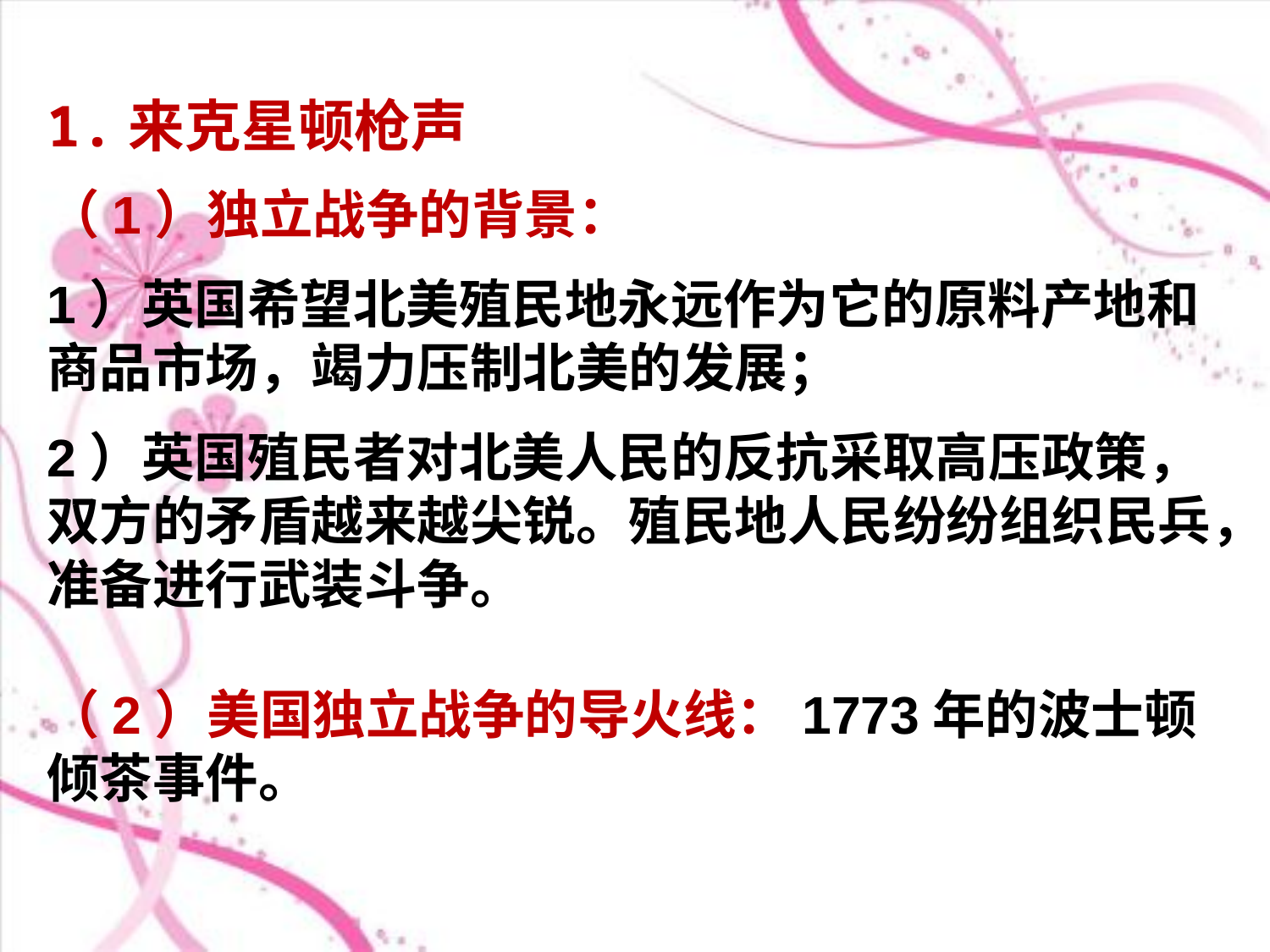

1.来克星顿枪声
（1）独立战争的背景：
1）英国希望北美殖民地永远作为它的原料产地和商品市场，竭力压制北美的发展；
2）英国殖民者对北美人民的反抗采取高压政策，双方的矛盾越来越尖锐。殖民地人民纷纷组织民兵，准备进行武装斗争。
（2）美国独立战争的导火线：1773年的波士顿倾茶事件。